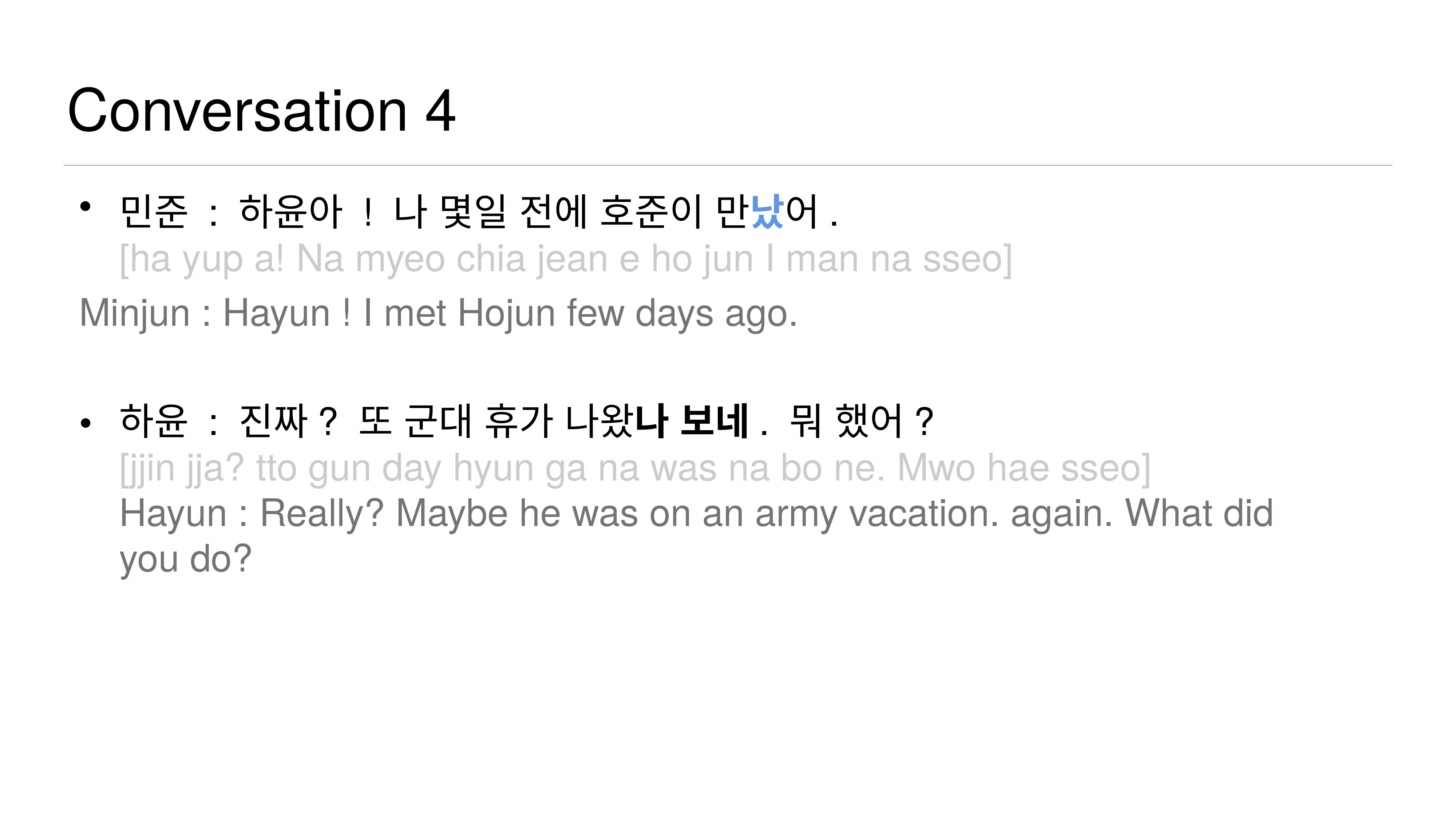

# Conversation 4
민준 : 하윤아 ! 나 몇일 전에 호준이 만났어.
[ha yup a! Na myeo chia jean e ho jun I man na sseo]
Minjun : Hayun ! I met Hojun few days ago.

하윤 : 진짜? 또 군대 휴가 나왔나 보네. 뭐 했어?
[jjin jja? tto gun day hyun ga na was na bo ne. Mwo hae sseo]
Hayun : Really? Maybe he was on an army vacation. again. What did you do?